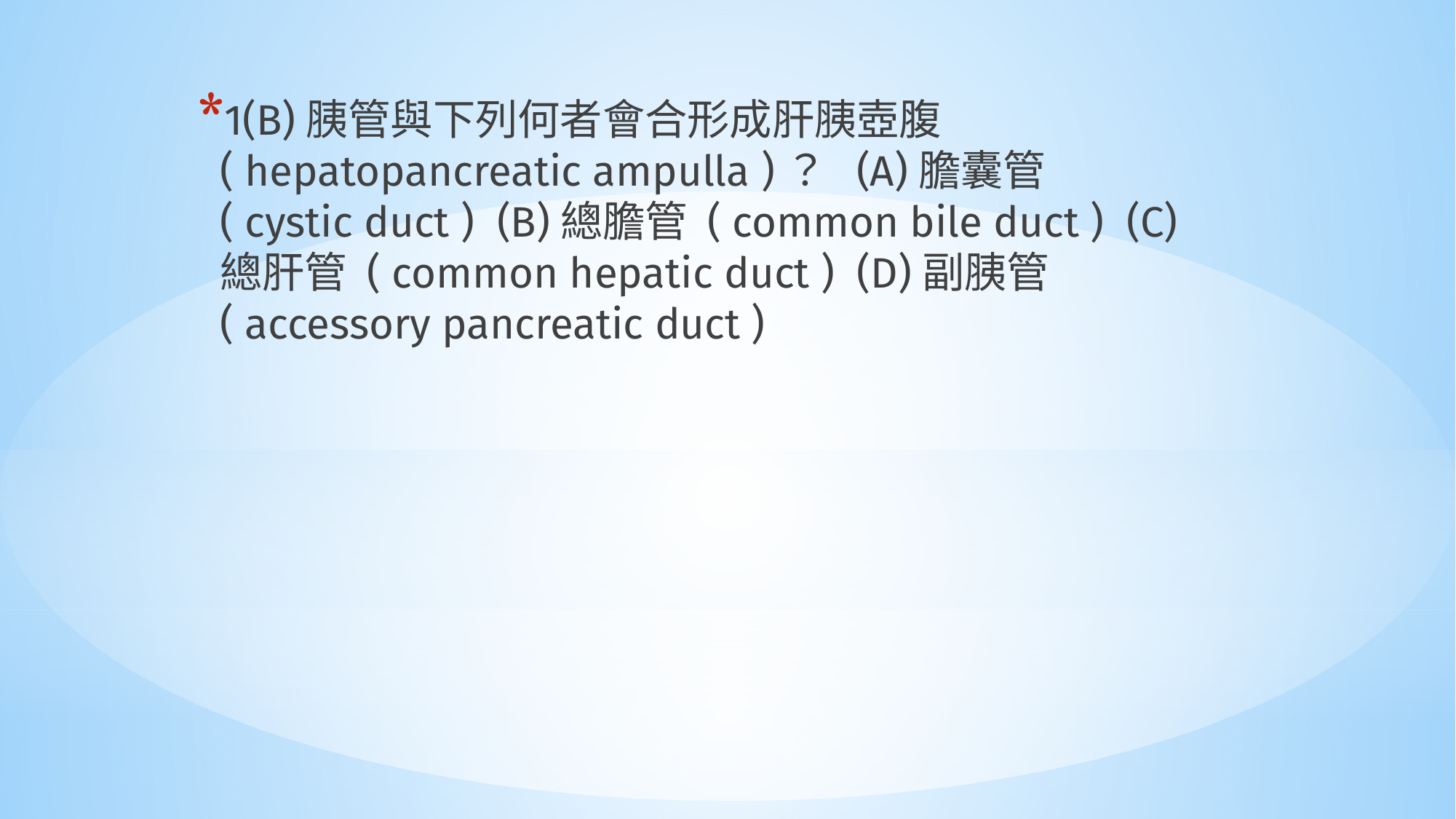

1(B)胰管與下列何者會合形成肝胰壺腹 ( hepatopancreatic ampulla )？  (A)膽囊管 ( cystic duct )  (B)總膽管 ( common bile duct )  (C)總肝管 ( common hepatic duct )  (D)副胰管 ( accessory pancreatic duct )
#